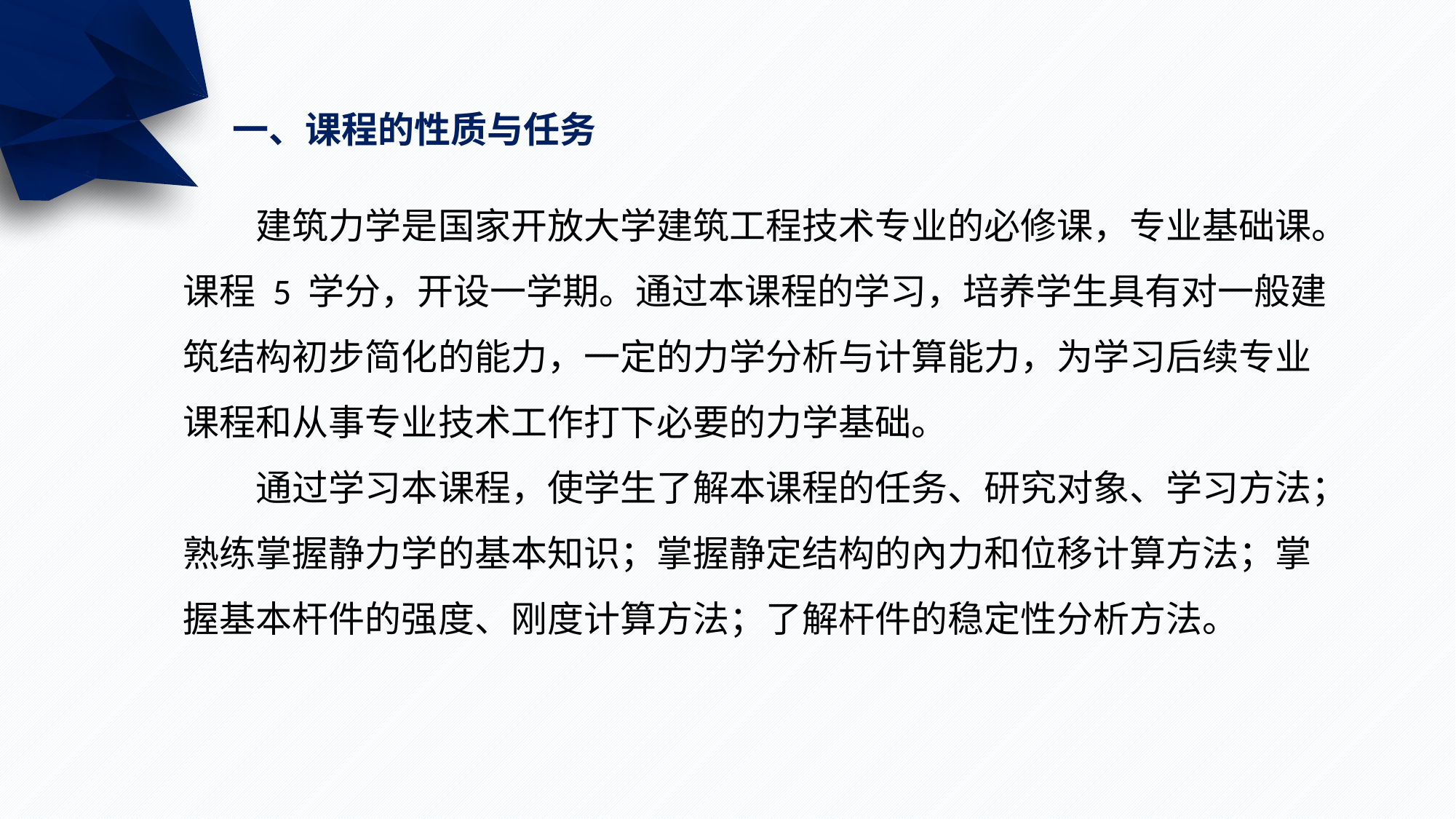

一、课程的性质与任务

　　建筑力学是国家开放大学建筑工程技术专业的必修课，专业基础课。课程 5 学分，开设一学期。通过本课程的学习，培养学生具有对一般建筑结构初步简化的能力，一定的力学分析与计算能力，为学习后续专业课程和从事专业技术工作打下必要的力学基础。
　　通过学习本课程，使学生了解本课程的任务、研究对象、学习方法；熟练掌握静力学的基本知识；掌握静定结构的內力和位移计算方法；掌握基本杆件的强度、刚度计算方法；了解杆件的稳定性分析方法。